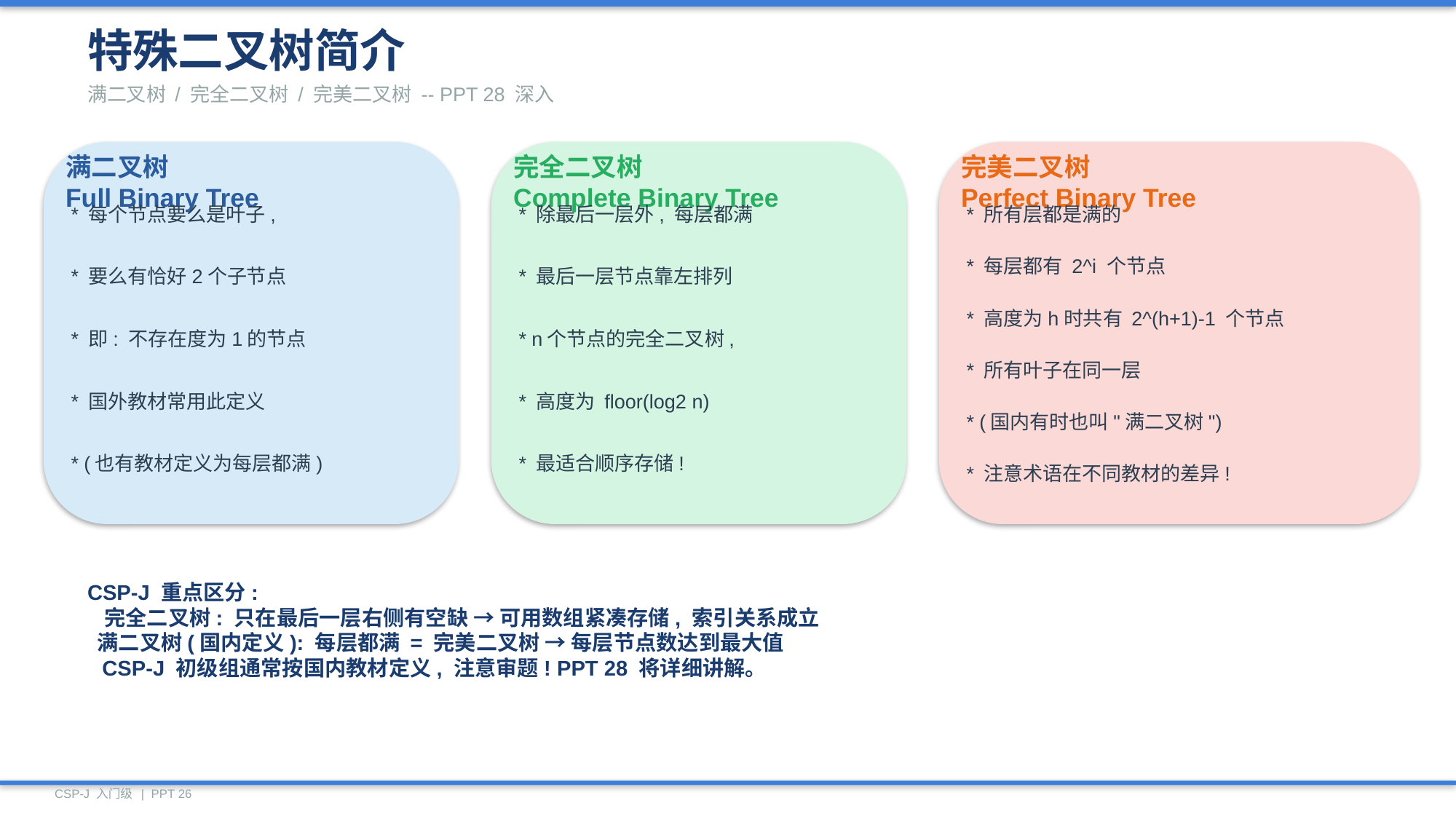

特殊二叉树简介
满二叉树 / 完全二叉树 / 完美二叉树 -- PPT 28 深入

满二叉树
Full Binary Tree
完全二叉树
Complete Binary Tree
完美二叉树
Perfect Binary Tree
* 每个节点要么是叶子,
* 除最后一层外, 每层都满
* 所有层都是满的
* 每层都有 2^i 个节点
* 要么有恰好2个子节点
* 最后一层节点靠左排列
* 高度为h时共有 2^(h+1)-1 个节点
* 即: 不存在度为1的节点
* n个节点的完全二叉树,
* 所有叶子在同一层
* 国外教材常用此定义
* 高度为 floor(log2 n)
* (国内有时也叫"满二叉树")
* (也有教材定义为每层都满)
* 最适合顺序存储!
* 注意术语在不同教材的差异!
CSP-J 重点区分:
  完全二叉树: 只在最后一层右侧有空缺 → 可用数组紧凑存储, 索引关系成立
  满二叉树(国内定义): 每层都满 = 完美二叉树 → 每层节点数达到最大值
  CSP-J 初级组通常按国内教材定义, 注意审题! PPT 28 将详细讲解。

CSP-J 入门级  |  PPT 26